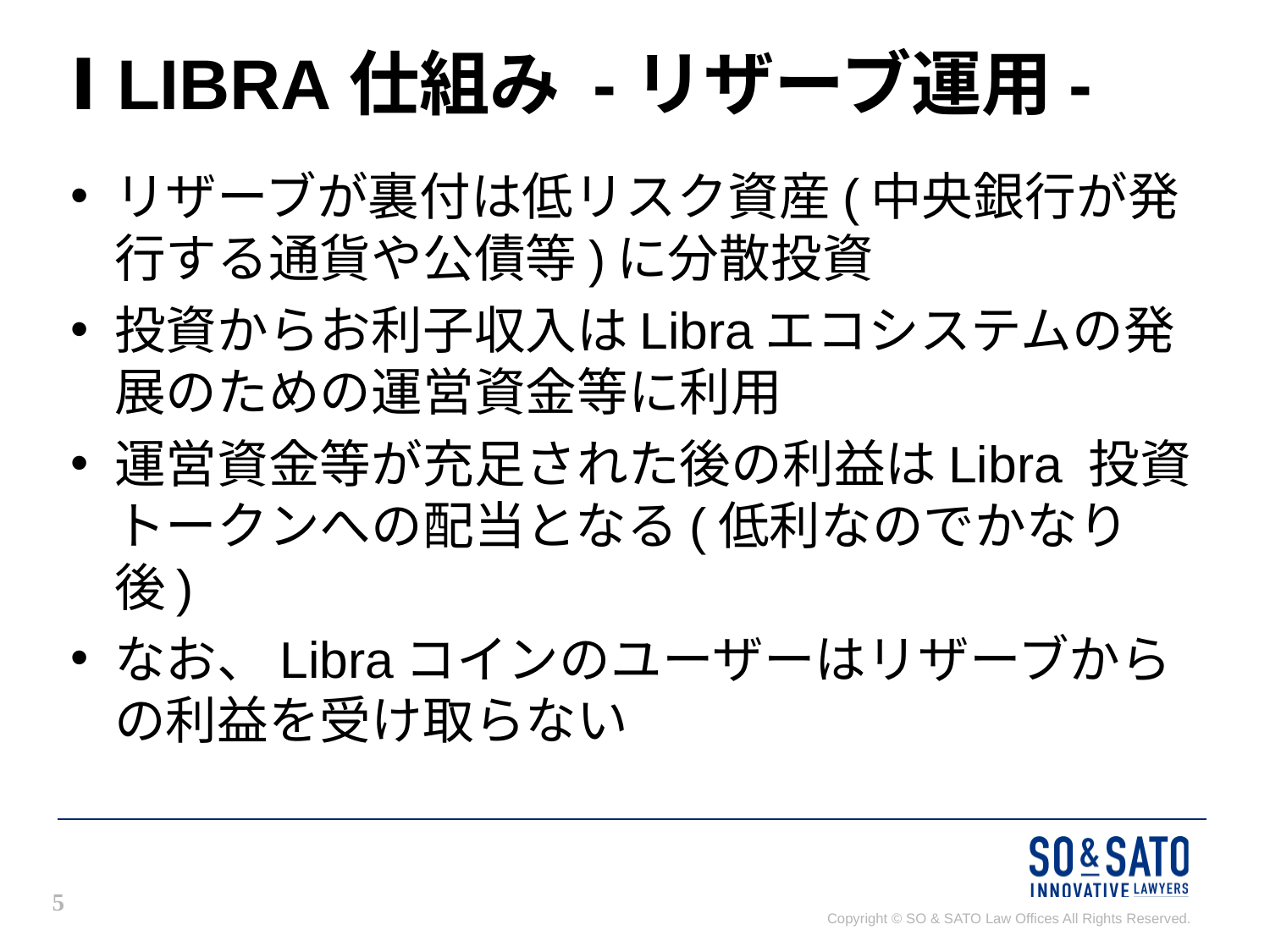

# Ⅰ LIBRA仕組み -リザーブ運用-
リザーブが裏付は低リスク資産(中央銀行が発行する通貨や公債等)に分散投資
投資からお利子収入はLibraエコシステムの発展のための運営資金等に利用
運営資金等が充足された後の利益はLibra 投資トークンへの配当となる(低利なのでかなり後)
なお、Libraコインのユーザーはリザーブからの利益を受け取らない

5